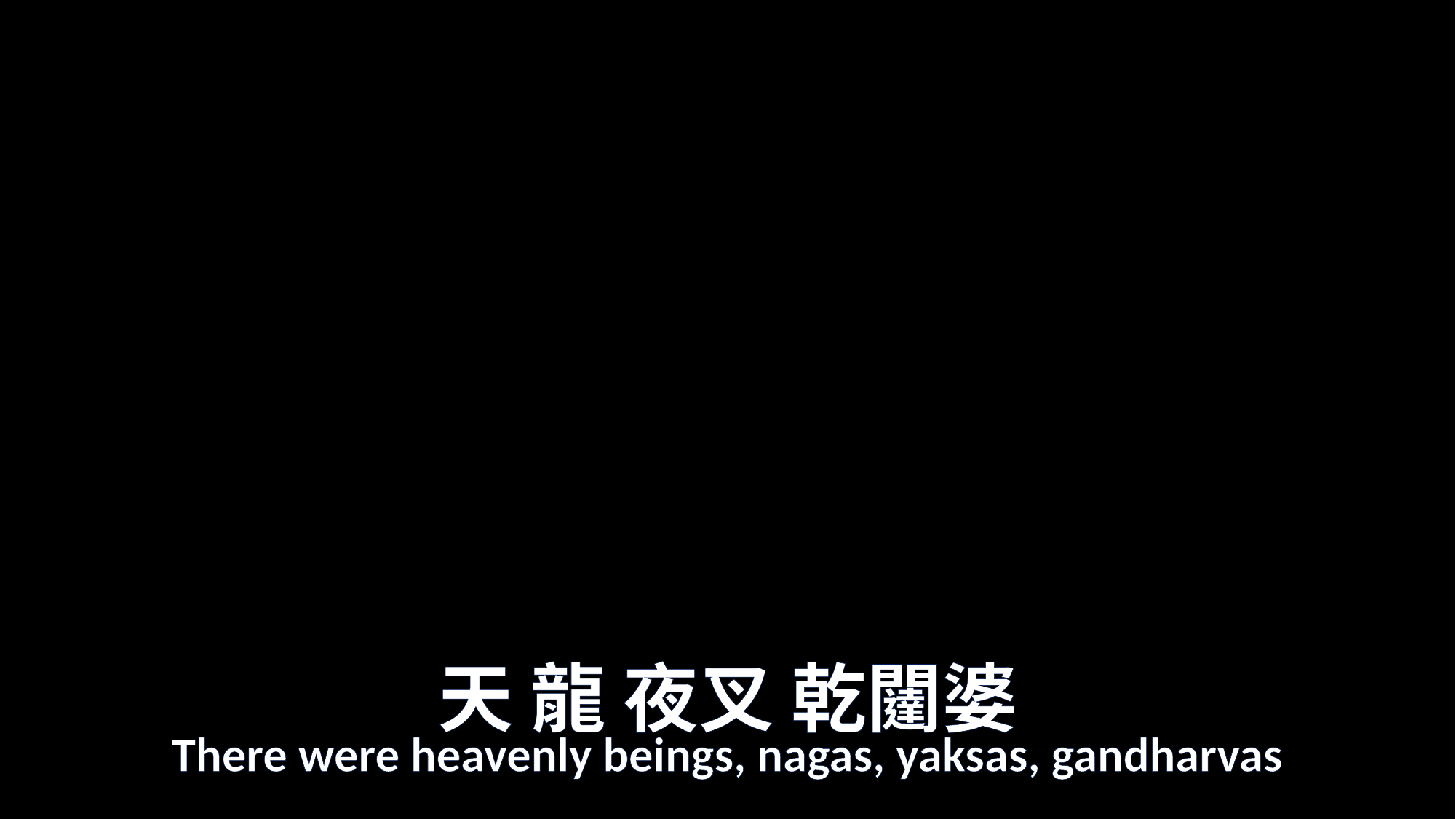

# 天 龍 夜叉 乾闥婆
There were heavenly beings, nagas, yaksas, gandharvas